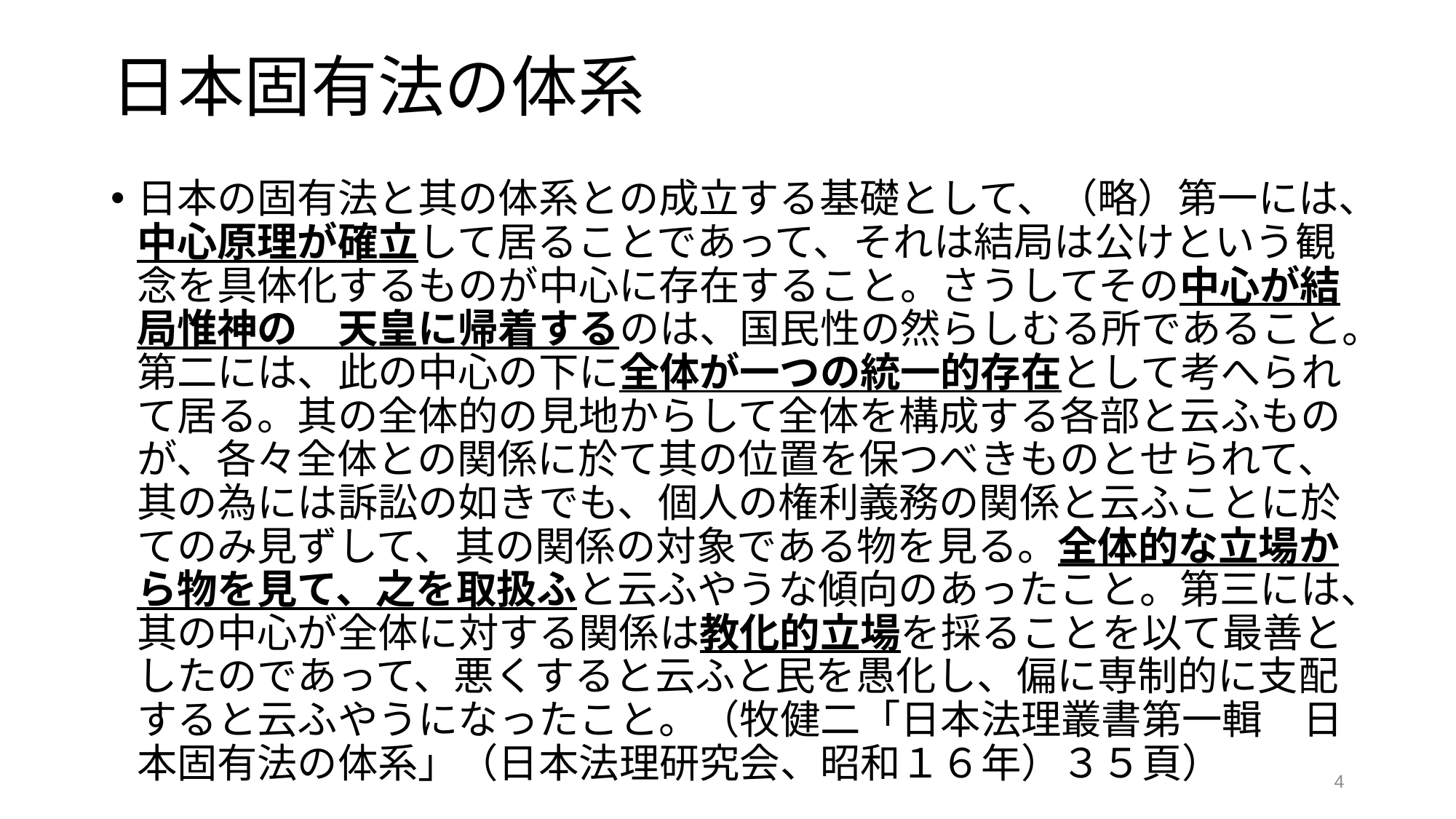

# 日本固有法の体系
日本の固有法と其の体系との成立する基礎として、（略）第一には、中心原理が確立して居ることであって、それは結局は公けという観念を具体化するものが中心に存在すること。さうしてその中心が結局惟神の　天皇に帰着するのは、国民性の然らしむる所であること。第二には、此の中心の下に全体が一つの統一的存在として考へられて居る。其の全体的の見地からして全体を構成する各部と云ふものが、各々全体との関係に於て其の位置を保つべきものとせられて、其の為には訴訟の如きでも、個人の権利義務の関係と云ふことに於てのみ見ずして、其の関係の対象である物を見る。全体的な立場から物を見て、之を取扱ふと云ふやうな傾向のあったこと。第三には、其の中心が全体に対する関係は教化的立場を採ることを以て最善としたのであって、悪くすると云ふと民を愚化し、偏に専制的に支配すると云ふやうになったこと。（牧健二「日本法理叢書第一輯　日本固有法の体系」（日本法理研究会、昭和１６年）３５頁）

4